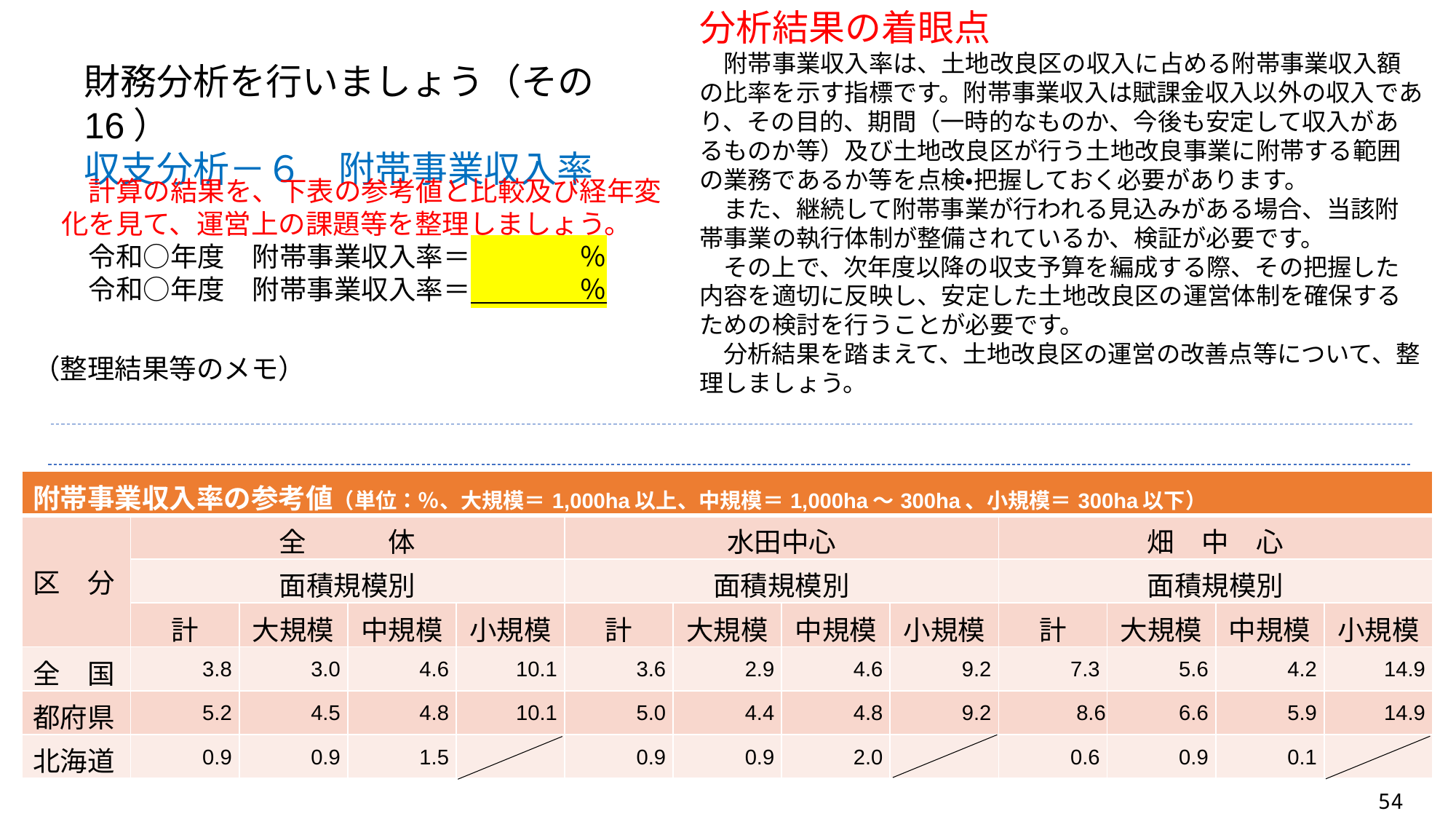

分析結果の着眼点
　附帯事業収入率は、土地改良区の収入に占める附帯事業収入額の比率を示す指標です。附帯事業収入は賦課金収入以外の収入であり、その目的、期間（一時的なものか、今後も安定して収入があるものか等）及び土地改良区が行う土地改良事業に附帯する範囲の業務であるか等を点検・把握しておく必要があります。
　また、継続して附帯事業が行われる見込みがある場合、当該附帯事業の執行体制が整備されているか、検証が必要です。
　その上で、次年度以降の収支予算を編成する際、その把握した内容を適切に反映し、安定した土地改良区の運営体制を確保するための検討を行うことが必要です。
　分析結果を踏まえて、土地改良区の運営の改善点等について、整理しましょう。
財務分析を行いましょう（その16）
収支分析－６　附帯事業収入率
　計算の結果を、下表の参考値と比較及び経年変化を見て、運営上の課題等を整理しましょう。
　令和○年度　附帯事業収入率＝　　　　％
　令和○年度　附帯事業収入率＝　　　　％
（整理結果等のメモ）
| 附帯事業収入率の参考値（単位：％、大規模＝1,000ha以上、中規模＝1,000ha～300ha、小規模＝300ha以下） |  |  |  |  |  |  |  |  |  |  |  |  |
| --- | --- | --- | --- | --- | --- | --- | --- | --- | --- | --- | --- | --- |
| 区　分 | 全　　　体 |  |  |  | 水田中心 |  |  |  | 畑　中　心 |  |  |  |
|  | 面積規模別 |  |  |  | 面積規模別 |  |  |  | 面積規模別 |  |  |  |
|  | 計 | 大規模 | 中規模 | 小規模 | 計 | 大規模 | 中規模 | 小規模 | 計 | 大規模 | 中規模 | 小規模 |
| 全　国 | 3.8 | 3.0 | 4.6 | 10.1 | 3.6 | 2.9 | 4.6 | 9.2 | 7.3 | 5.6 | 4.2 | 14.9 |
| 都府県 | 5.2 | 4.5 | 4.8 | 10.1 | 5.0 | 4.4 | 4.8 | 9.2 | 8.6 | 6.6 | 5.9 | 14.9 |
| 北海道 | 0.9 | 0.9 | 1.5 |  | 0.9 | 0.9 | 2.0 |  | 0.6 | 0.9 | 0.1 |  |
54